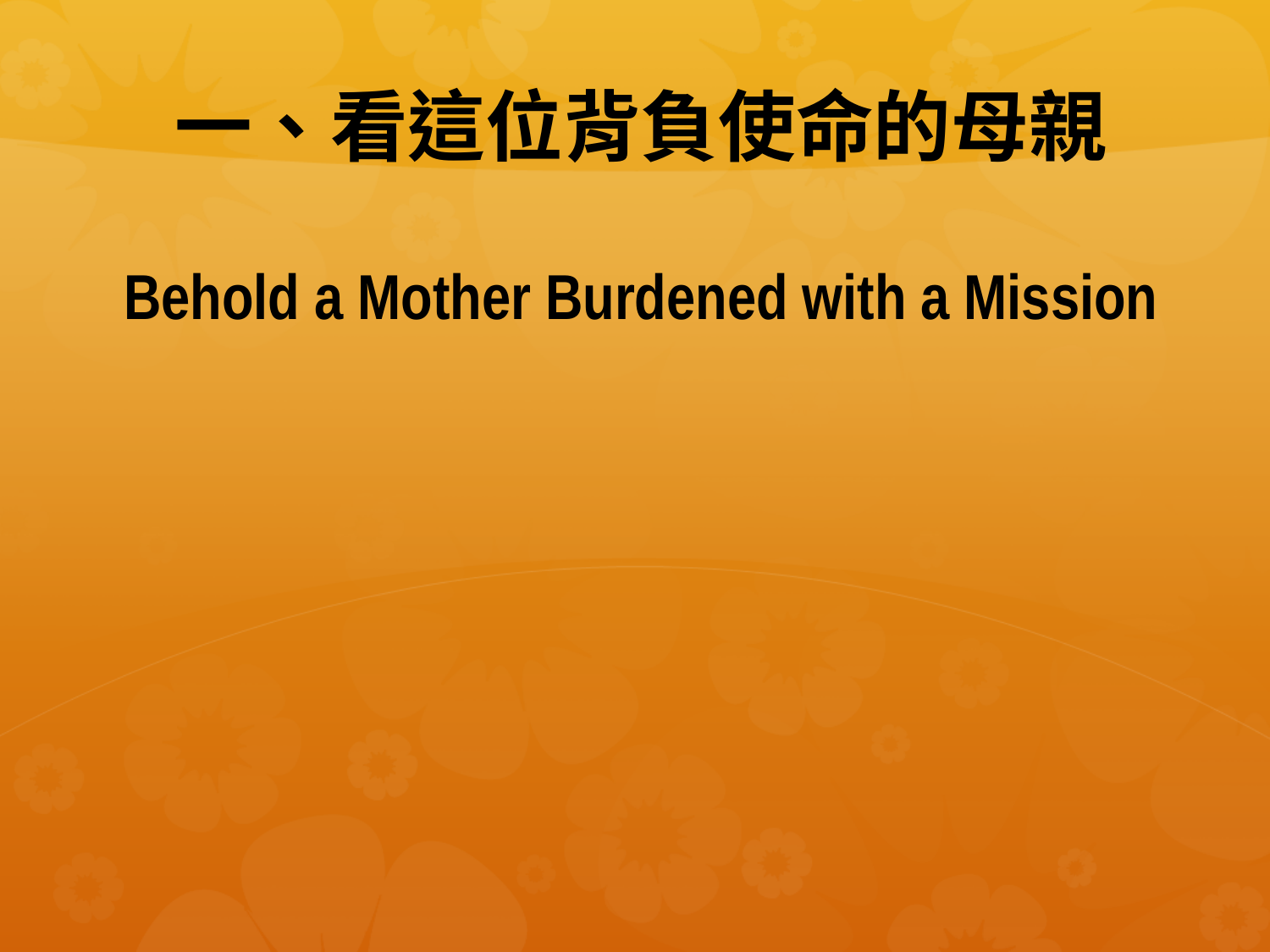

# 一、看這位背負使命的母親 Behold a Mother Burdened with a Mission